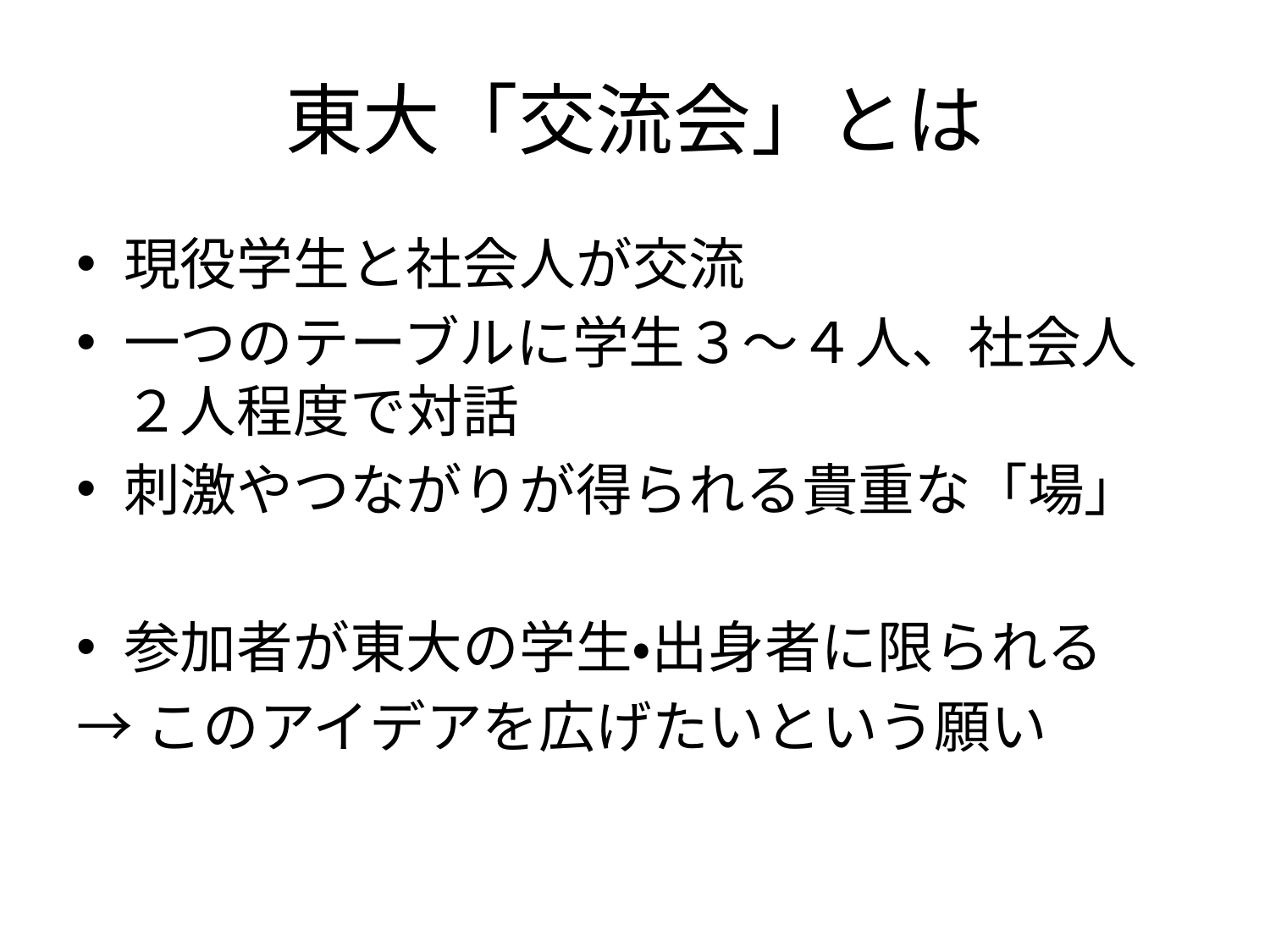

# 東大「交流会」とは
現役学生と社会人が交流
一つのテーブルに学生３～４人、社会人２人程度で対話
刺激やつながりが得られる貴重な「場」

参加者が東大の学生・出身者に限られる
→このアイデアを広げたいという願い